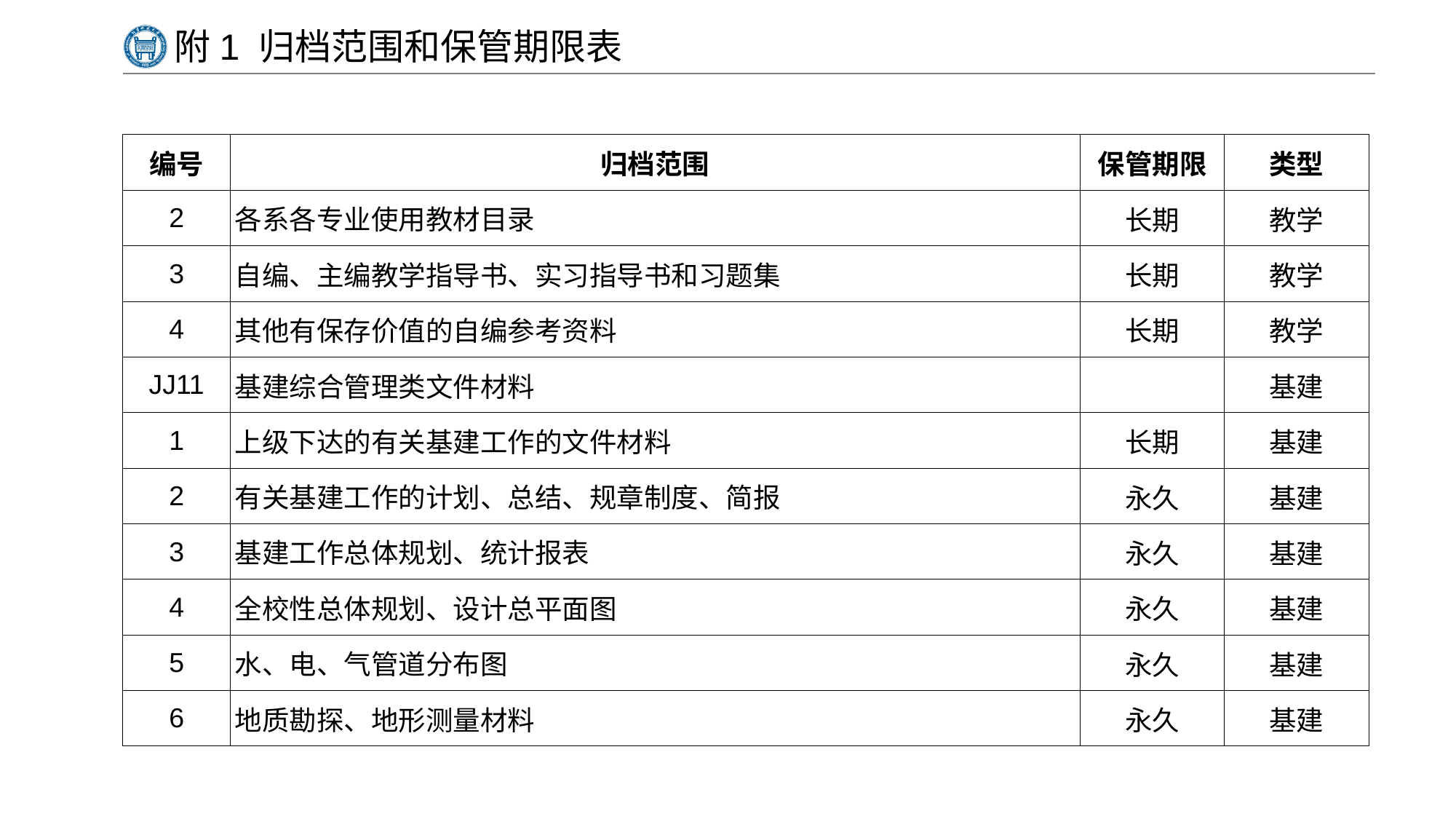

# 附1 归档范围和保管期限表
| 编号 | 归档范围 | 保管期限 | 类型 |
| --- | --- | --- | --- |
| 2 | 各系各专业使用教材目录 | 长期 | 教学 |
| 3 | 自编、主编教学指导书、实习指导书和习题集 | 长期 | 教学 |
| 4 | 其他有保存价值的自编参考资料 | 长期 | 教学 |
| JJ11 | 基建综合管理类文件材料 |  | 基建 |
| 1 | 上级下达的有关基建工作的文件材料 | 长期 | 基建 |
| 2 | 有关基建工作的计划、总结、规章制度、简报 | 永久 | 基建 |
| 3 | 基建工作总体规划、统计报表 | 永久 | 基建 |
| 4 | 全校性总体规划、设计总平面图 | 永久 | 基建 |
| 5 | 水、电、气管道分布图 | 永久 | 基建 |
| 6 | 地质勘探、地形测量材料 | 永久 | 基建 |